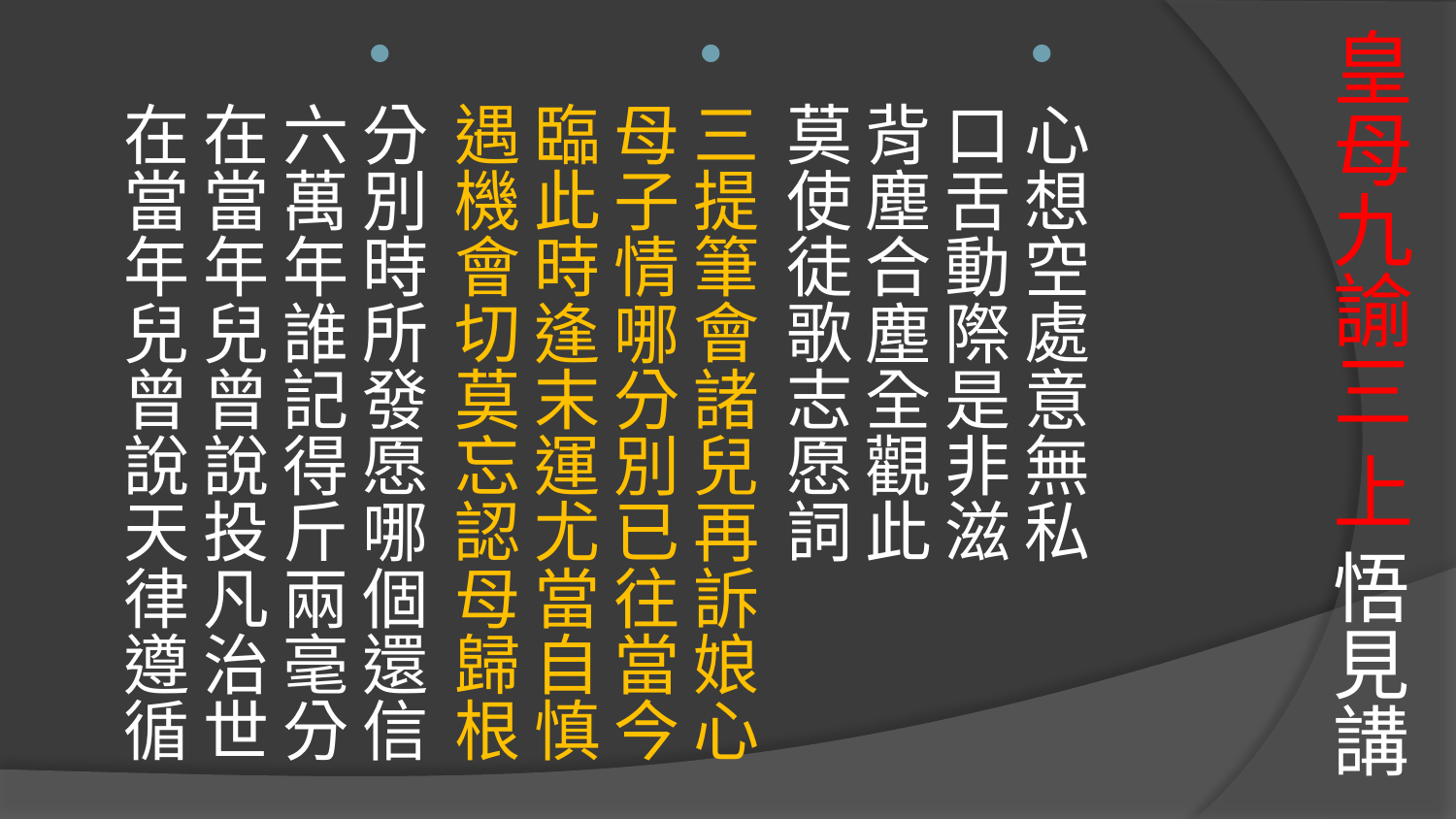

# 皇母九諭三 上 悟見講
心想空處意無私               口舌動際是非滋
背塵合塵全觀此             莫使徒歌志愿詞
三提筆會諸兒再訴娘心母子情哪分別已往當今
臨此時逢末運尤當自慎遇機會切莫忘認母歸根
分別時所發愿哪個還信六萬年誰記得斤兩毫分
在當年兒曾說投凡治世在當年兒曾說天律遵循